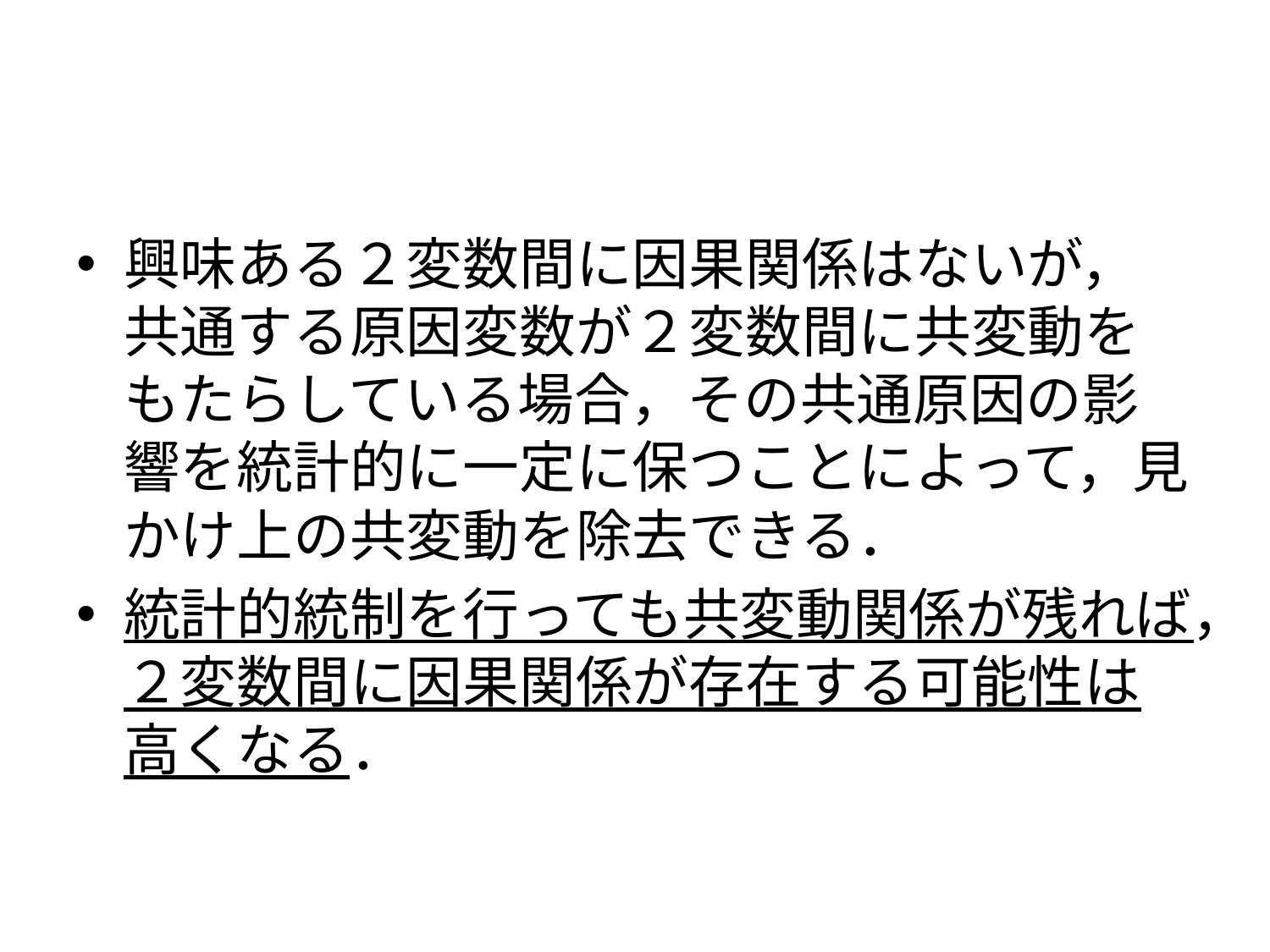

#
興味ある２変数間に因果関係はないが，共通する原因変数が２変数間に共変動をもたらしている場合，その共通原因の影響を統計的に一定に保つことによって，見かけ上の共変動を除去できる．
統計的統制を行っても共変動関係が残れば，２変数間に因果関係が存在する可能性は高くなる．